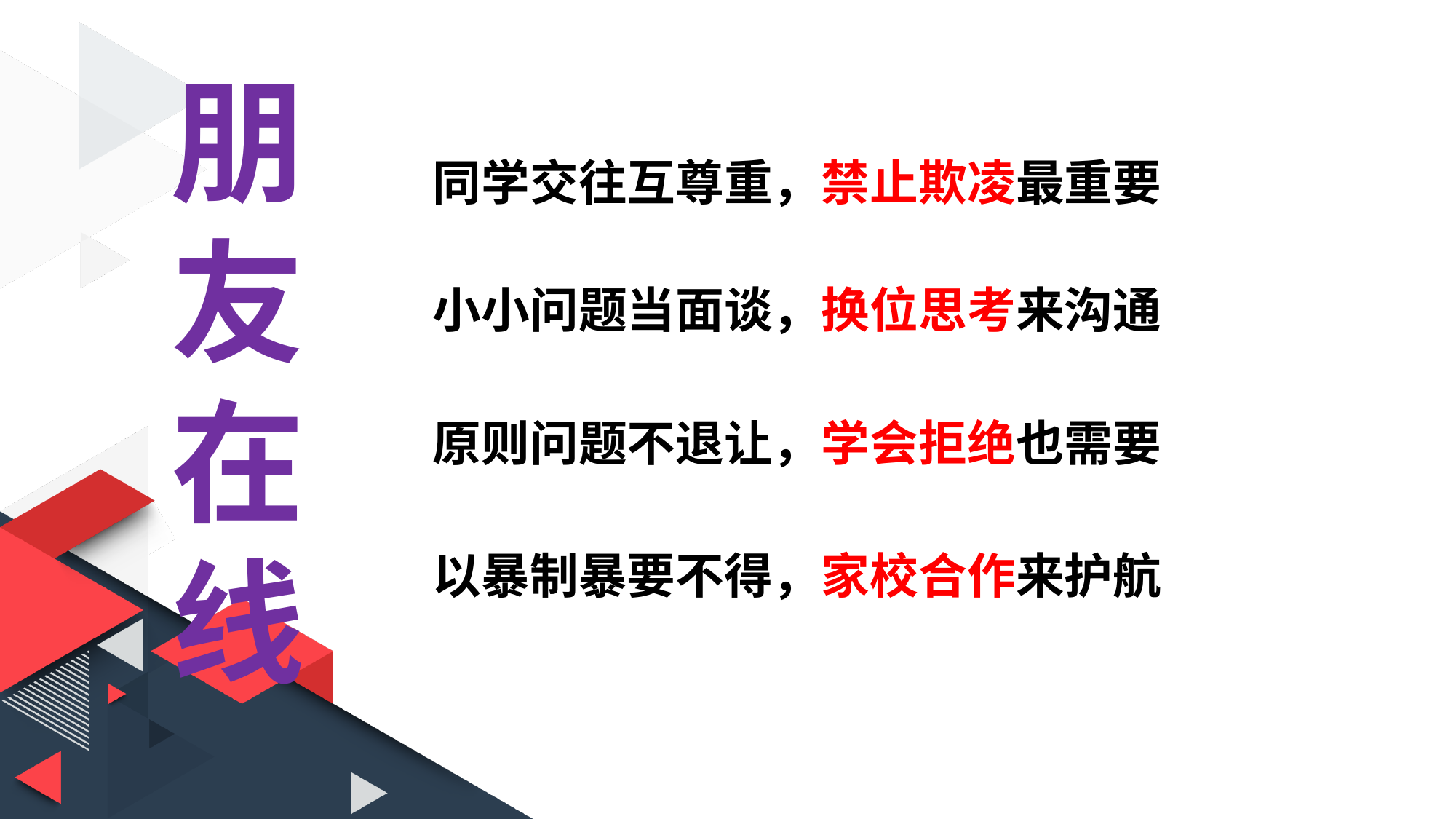

朋
友
在
线
同学交往互尊重，禁止欺凌最重要

小小问题当面谈，换位思考来沟通

原则问题不退让，学会拒绝也需要
以暴制暴要不得，家校合作来护航